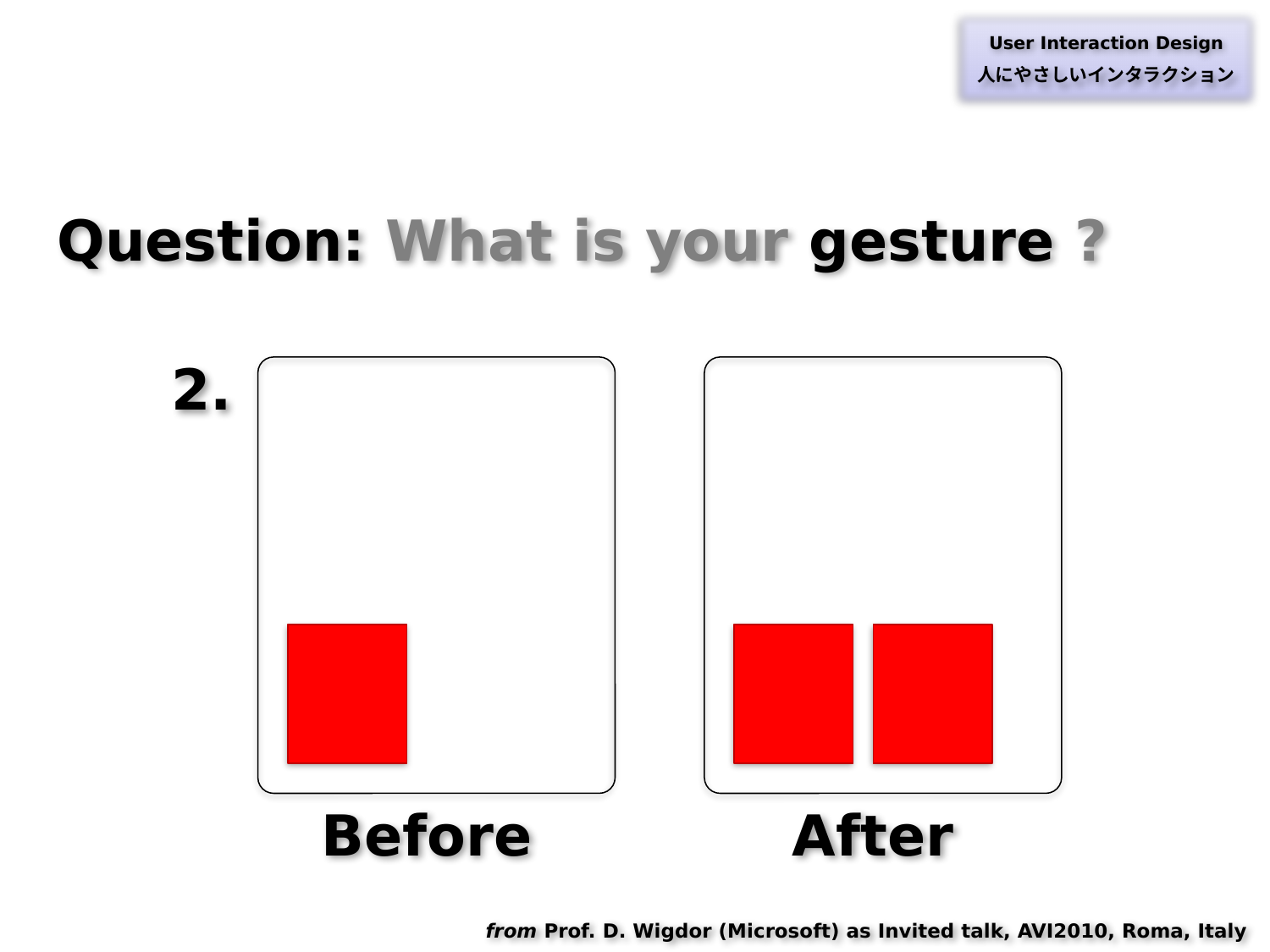

User Interaction Design
人にやさしいインタラクション
Question: What is your gesture ?
2.

Before
After
from Prof. D. Wigdor (Microsoft) as Invited talk, AVI2010, Roma, Italy